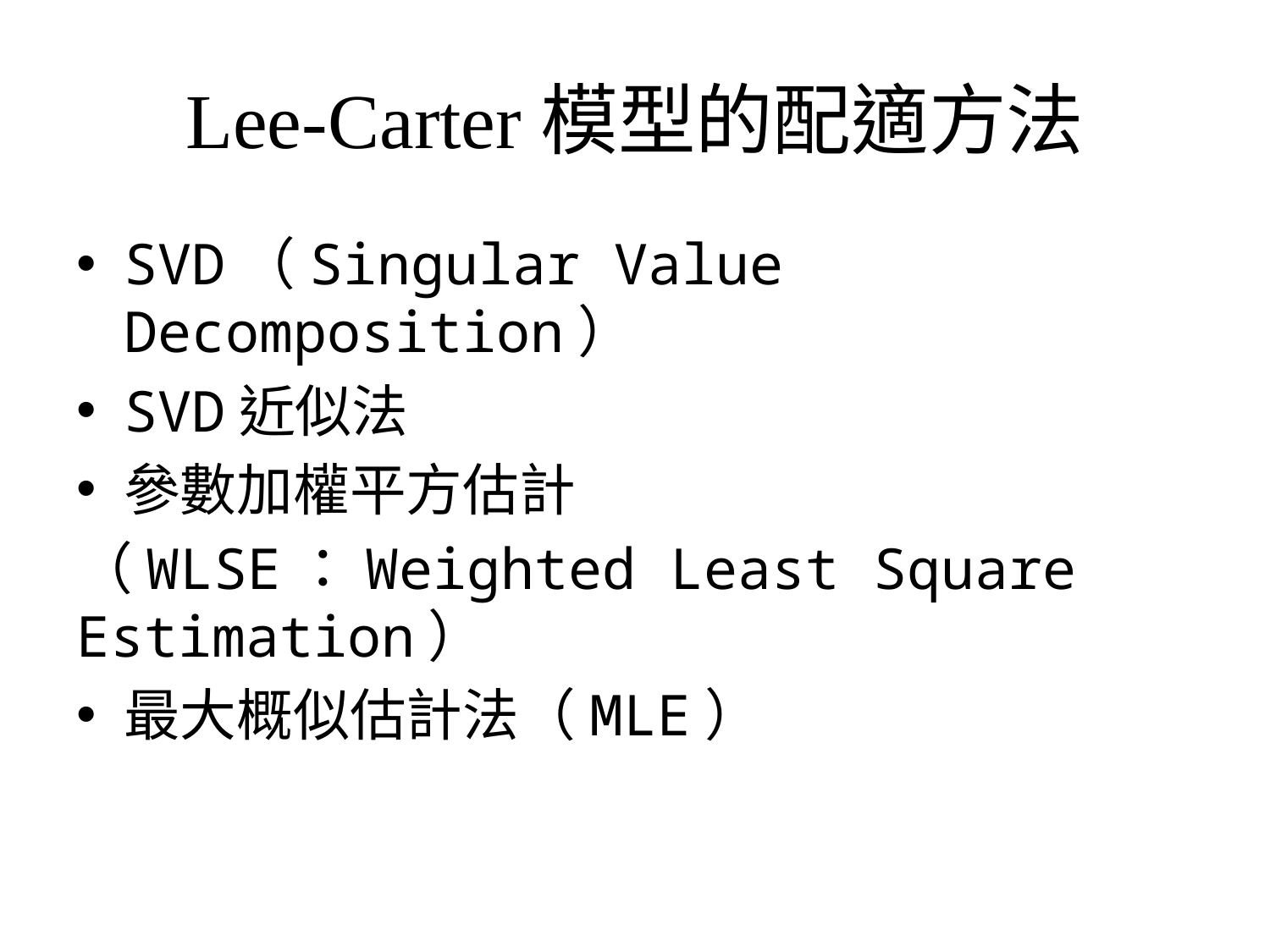

# Lee-Carter模型的配適方法
SVD（Singular Value Decomposition）
SVD近似法
參數加權平方估計
（WLSE：Weighted Least Square Estimation）
最大概似估計法（MLE）